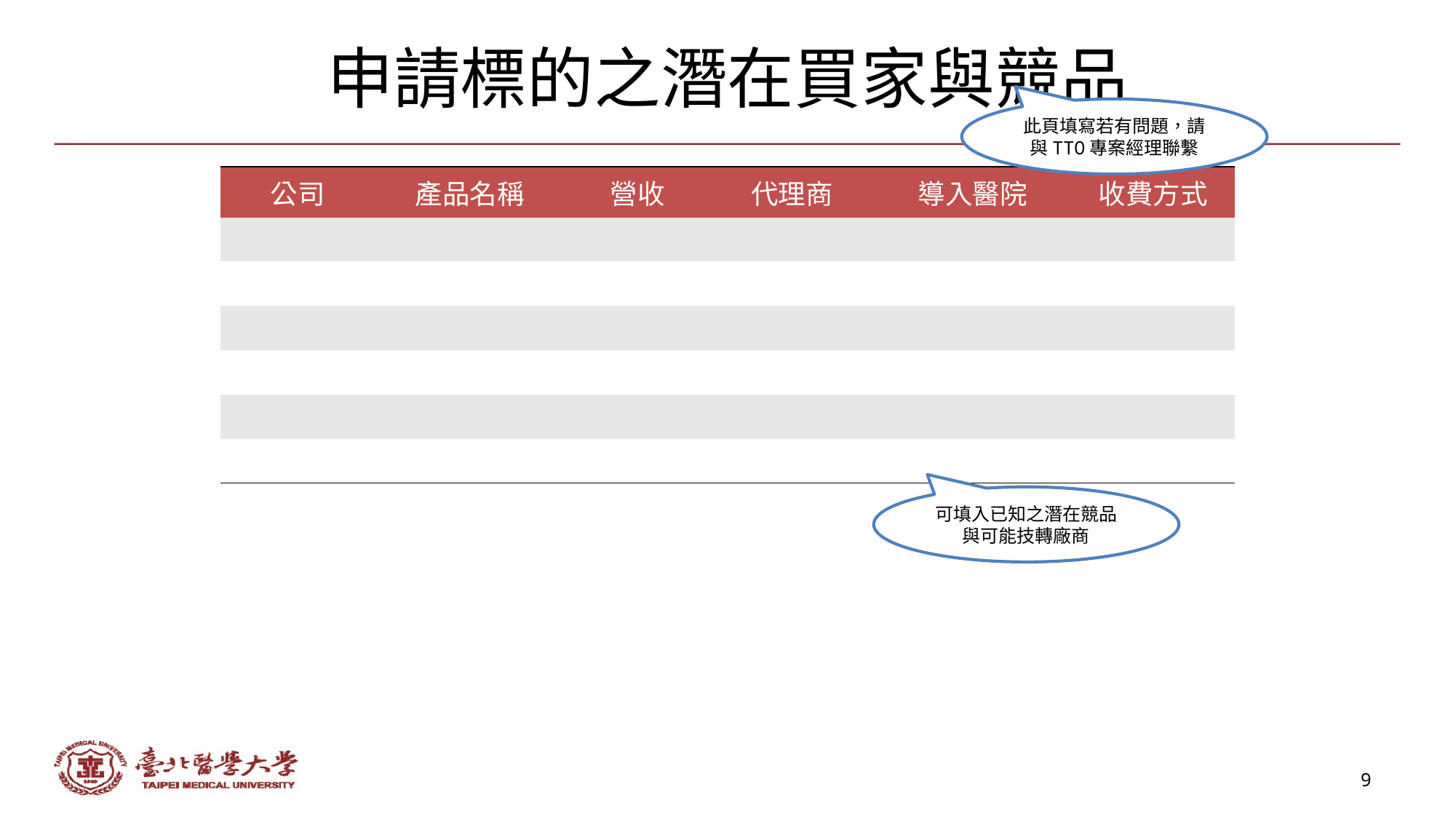

申請標的之潛在買家與競品
此頁填寫若有問題，請與TTO專案經理聯繫
| 公司 | 產品名稱 | 營收 | 代理商 | 導入醫院 | 收費方式 |
| --- | --- | --- | --- | --- | --- |
|  |  |  |  |  |  |
|  |  |  |  |  |  |
|  |  |  |  |  |  |
|  |  |  |  |  |  |
|  |  |  |  |  |  |
|  |  |  |  |  |  |
可填入已知之潛在競品與可能技轉廠商
9